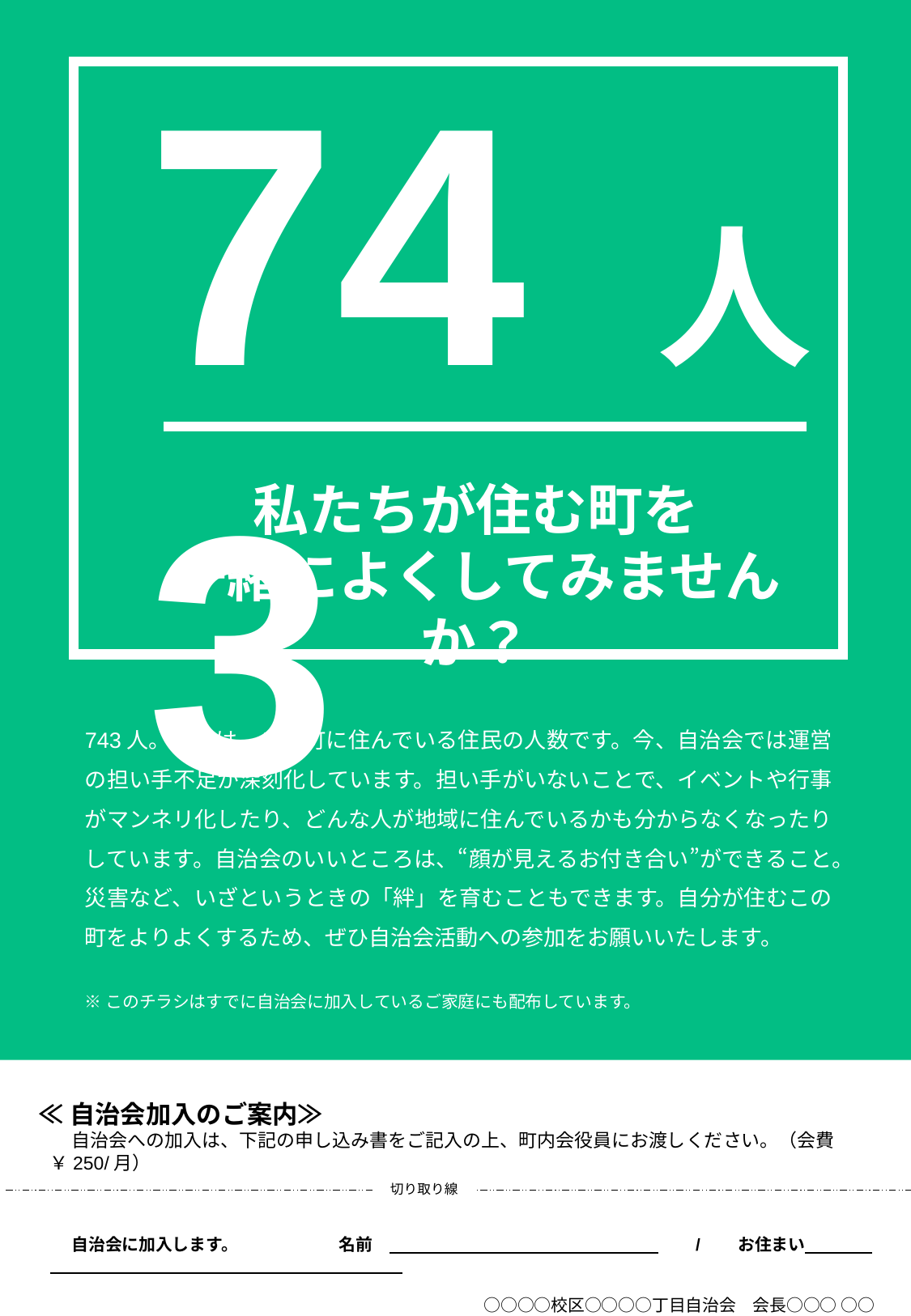

743

743

人
私たちが住む町を
一緒によくしてみませんか？
743人。これは、この町に住んでいる住民の人数です。今、自治会では運営の担い手不足が深刻化しています。担い手がいないことで、イベントや行事がマンネリ化したり、どんな人が地域に住んでいるかも分からなくなったりしています。自治会のいいところは、“顔が見えるお付き合い”ができること。災害など、いざというときの「絆」を育むこともできます。自分が住むこの町をよりよくするため、ぜひ自治会活動への参加をお願いいたします。
※このチラシはすでに自治会に加入しているご家庭にも配布しています。
≪自治会加入のご案内≫
自治会への加入は、下記の申し込み書をご記入の上、町内会役員にお渡しください。（会費 ￥250/月）

自治会に加入します。　　　　　　名前　　　　　　　　　　　　　　　　　　　/　　お住まい

　　○○○○校区○○○○丁目自治会　会長○○○ ○○
切り取り線